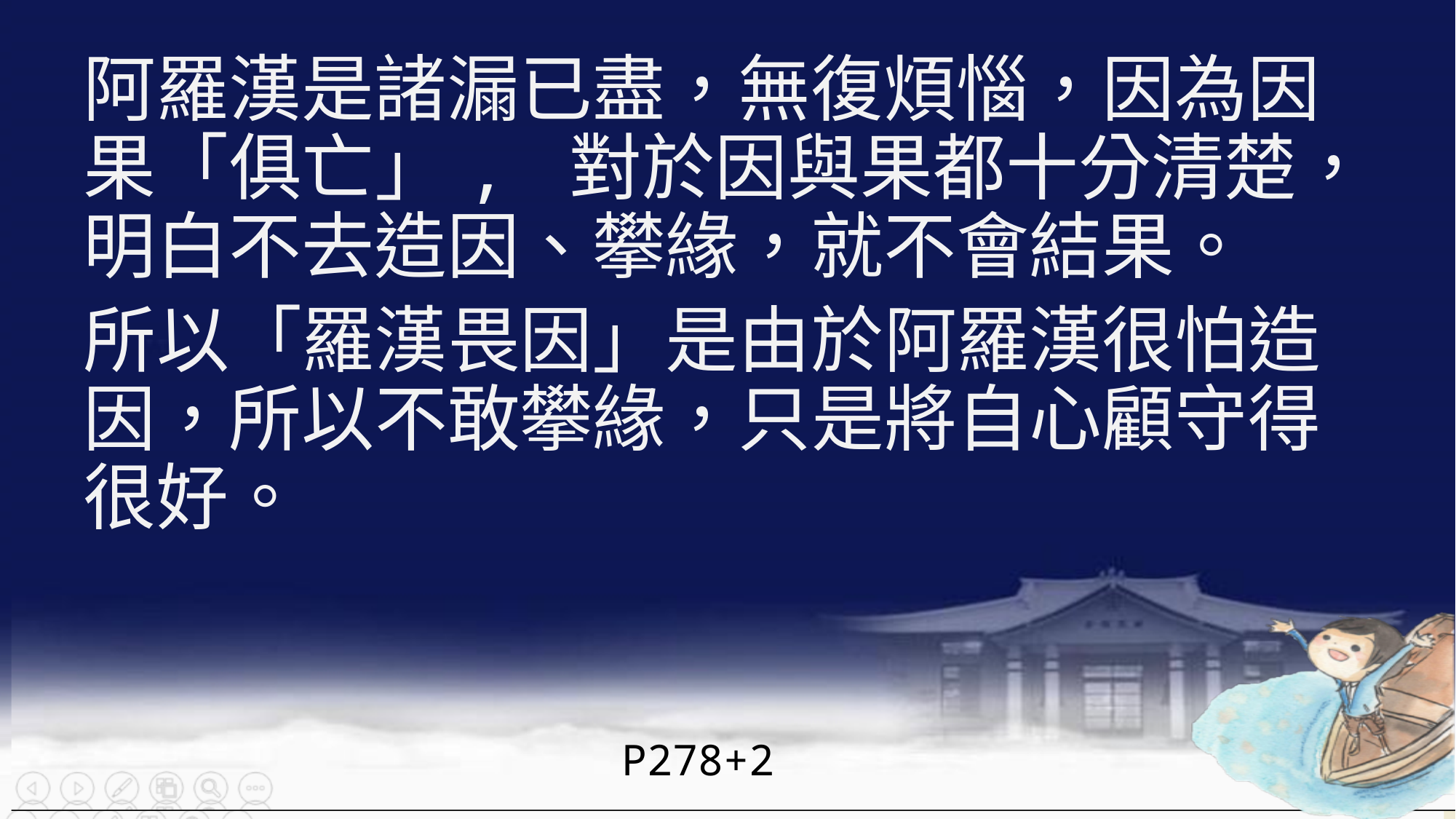

阿羅漢是諸漏已盡，無復煩惱，因為因果「俱亡」, 對於因與果都十分清楚，明白不去造因、攀緣，就不會結果。
所以「羅漢畏因」是由於阿羅漢很怕造因，所以不敢攀緣，只是將自心顧守得很好。
P278+2